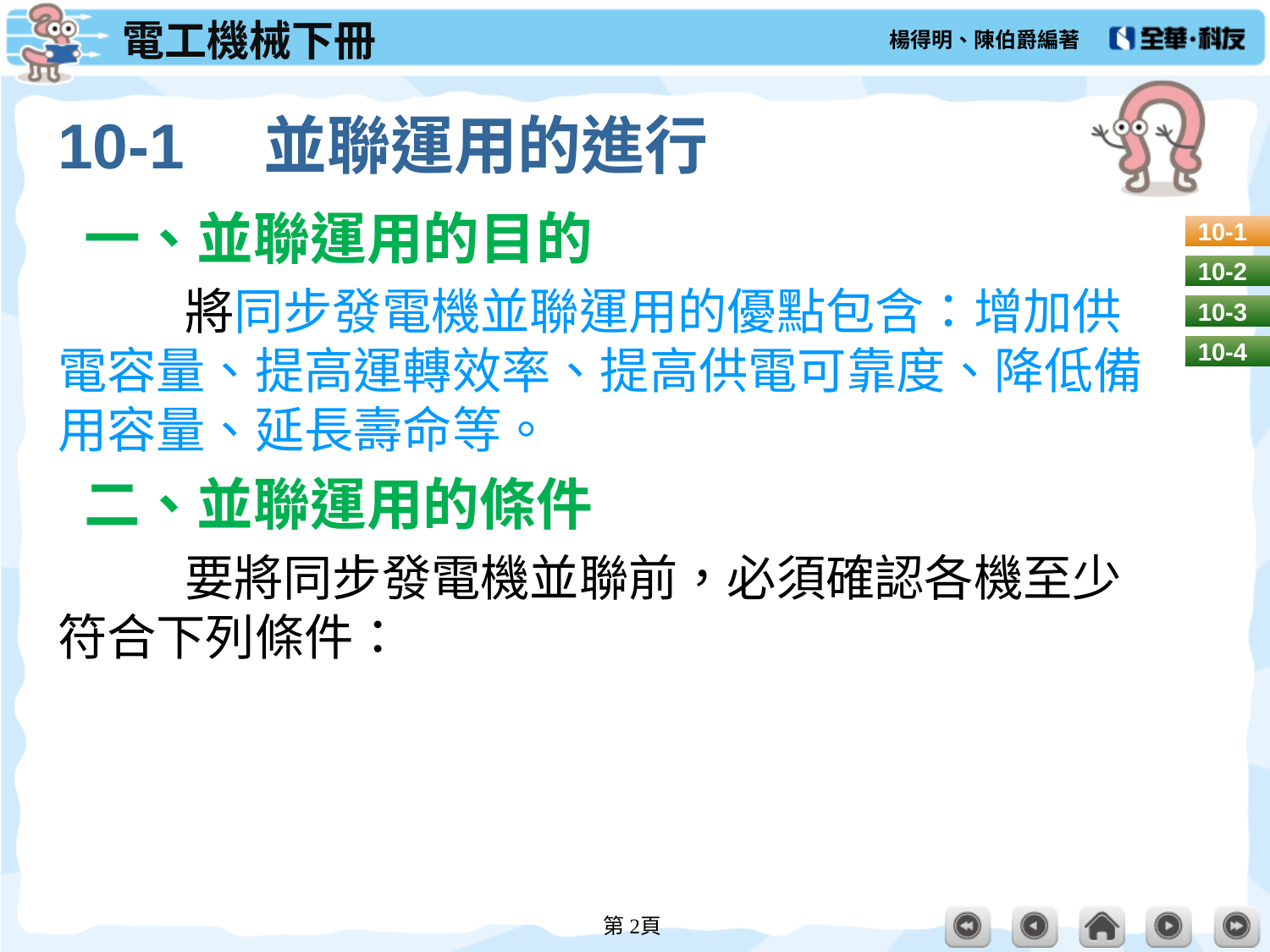

# 10-1　並聯運用的進行
 一、並聯運用的目的
	將同步發電機並聯運用的優點包含：增加供電容量、提高運轉效率、提高供電可靠度、降低備用容量、延長壽命等。
 二、並聯運用的條件
	要將同步發電機並聯前，必須確認各機至少符合下列條件：